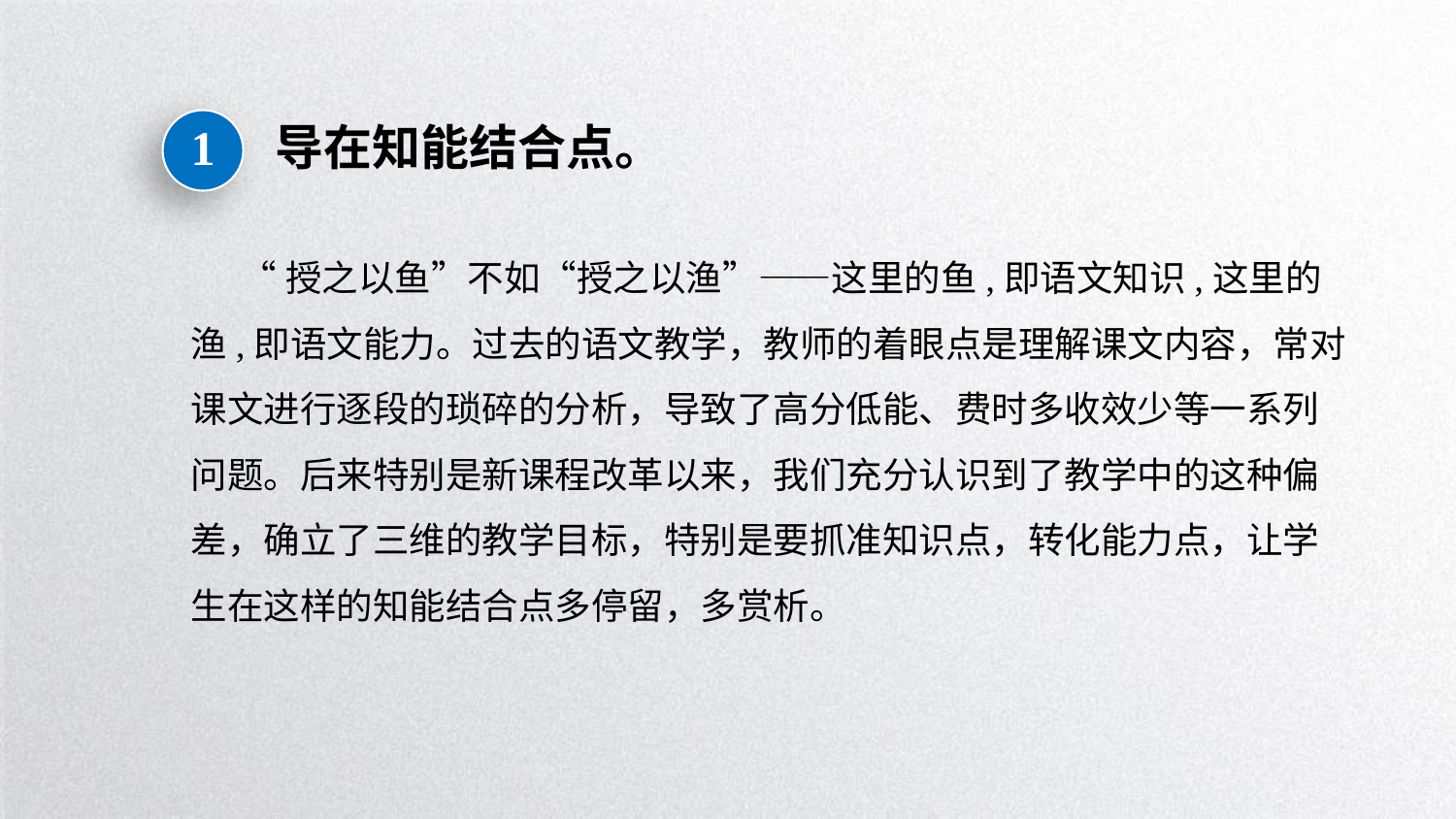

1    导在知能结合点。

      “授之以鱼”不如“授之以渔”——这里的鱼,即语文知识,这里的渔,即语文能力。过去的语文教学，教师的着眼点是理解课文内容，常对课文进行逐段的琐碎的分析，导致了高分低能、费时多收效少等一系列问题。后来特别是新课程改革以来，我们充分认识到了教学中的这种偏差，确立了三维的教学目标，特别是要抓准知识点，转化能力点，让学生在这样的知能结合点多停留，多赏析。